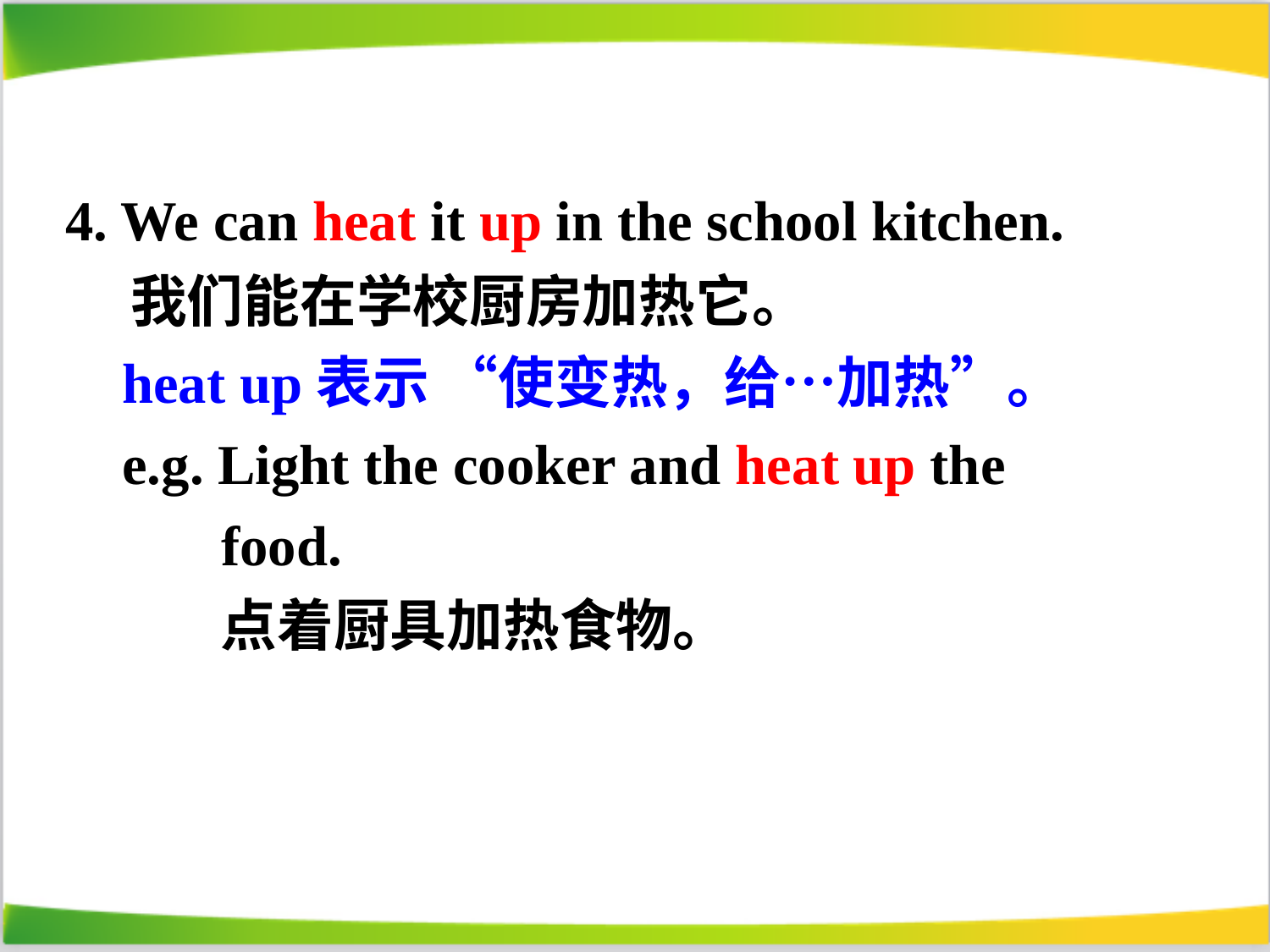

4. We can heat it up in the school kitchen.
    我们能在学校厨房加热它。
    heat up表示 “使变热，给…加热”。
    e.g. Light the cooker and heat up the
           food.
           点着厨具加热食物。